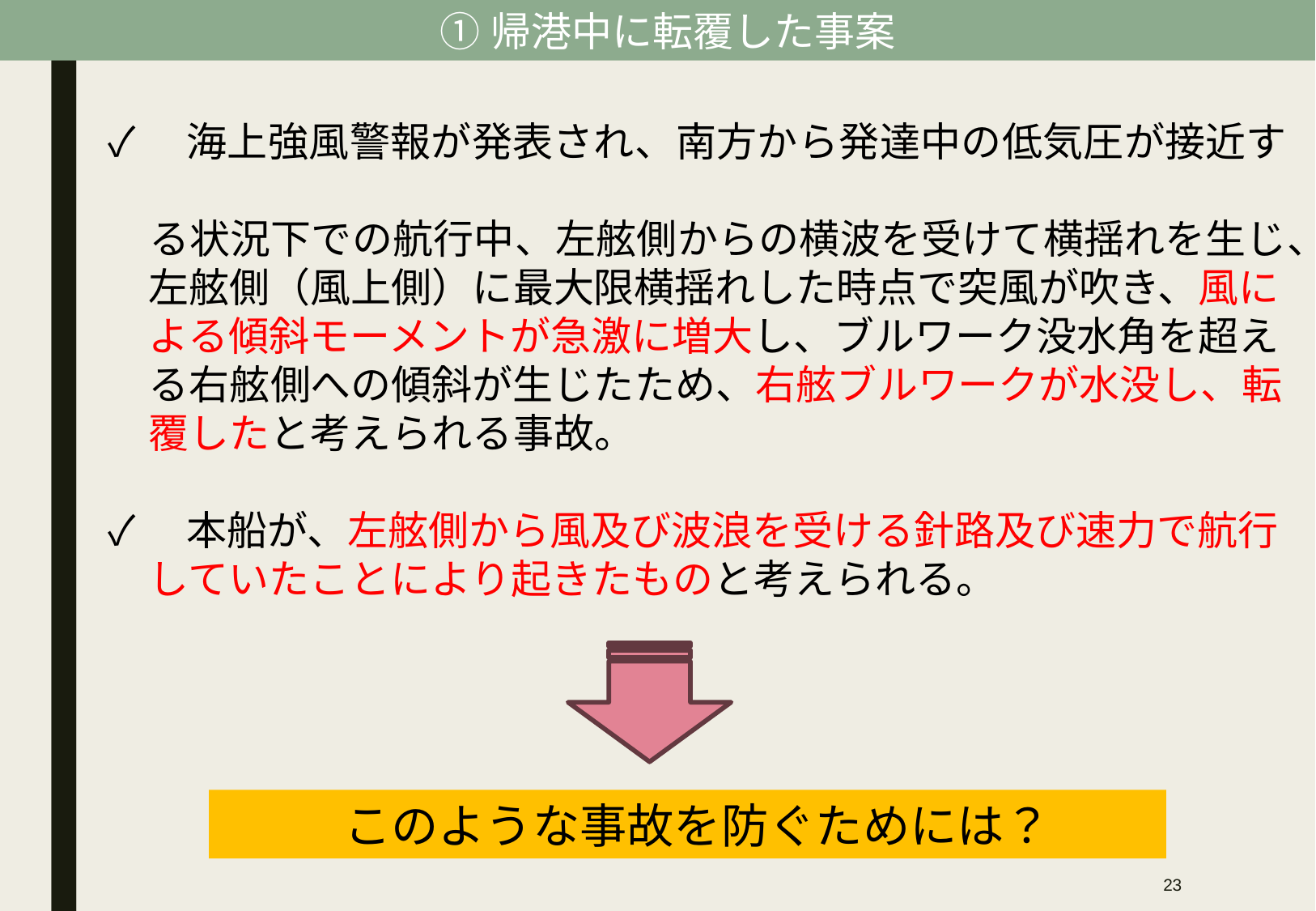

①帰港中に転覆した事案
✓　海上強風警報が発表され、南方から発達中の低気圧が接近す
　る状況下での航行中、左舷側からの横波を受けて横揺れを生じ、
　左舷側（風上側）に最大限横揺れした時点で突風が吹き、風に
　よる傾斜モーメントが急激に増大し、ブルワーク没水角を超え
　る右舷側への傾斜が生じたため、右舷ブルワークが水没し、転
　覆したと考えられる事故。

✓　本船が、左舷側から風及び波浪を受ける針路及び速力で航行
　していたことにより起きたものと考えられる。

このような事故を防ぐためには？
23